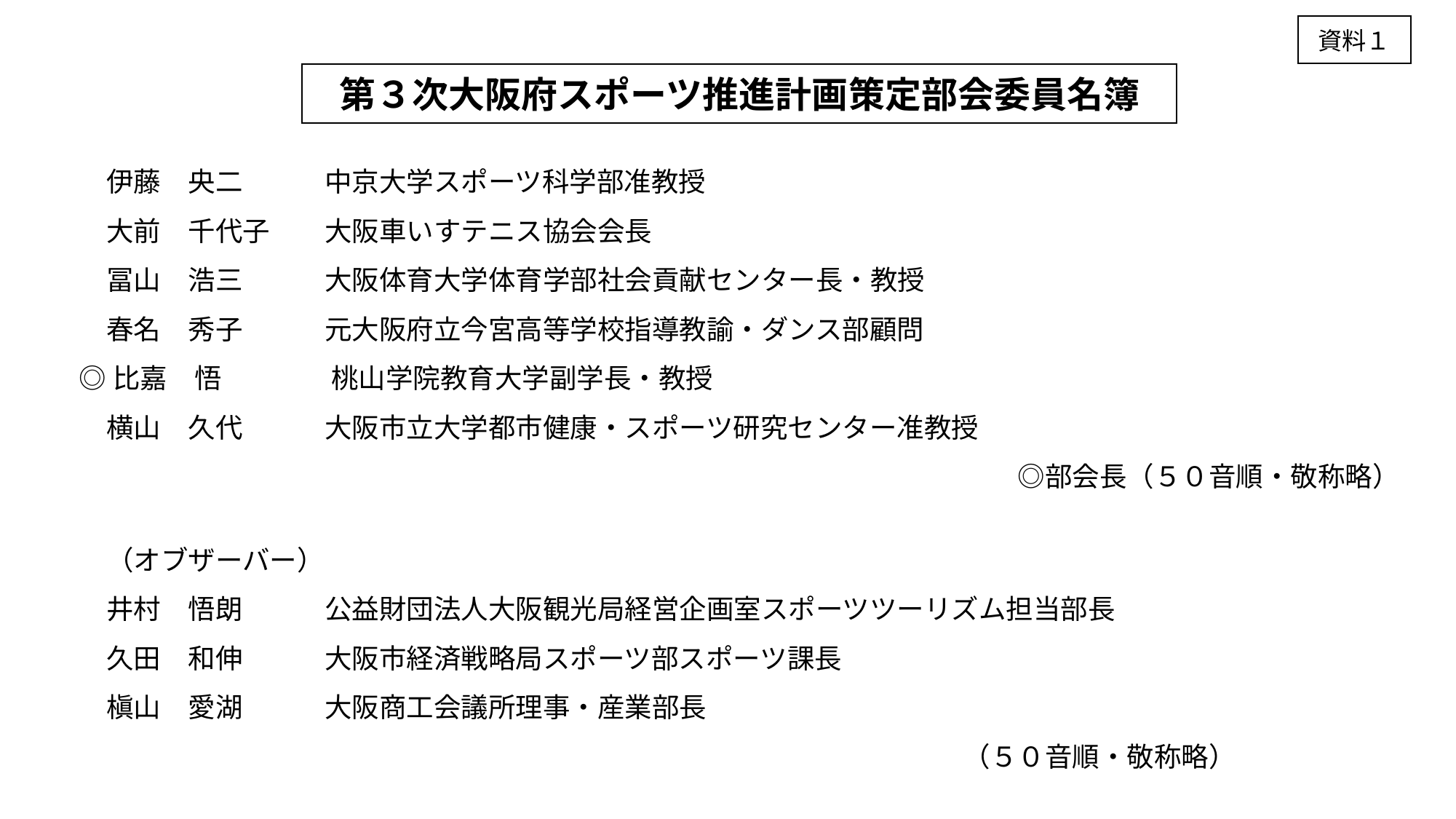

資料１
第３次大阪府スポーツ推進計画策定部会委員名簿
　伊藤　央二　　　中京大学スポーツ科学部准教授
　大前　千代子　　大阪車いすテニス協会会長
　冨山　浩三　　　大阪体育大学体育学部社会貢献センター長・教授
　春名　秀子　　　元大阪府立今宮高等学校指導教諭・ダンス部顧問
◎比嘉　悟　　　　桃山学院教育大学副学長・教授
　横山　久代　　　大阪市立大学都市健康・スポーツ研究センター准教授
　◎部会長（５０音順・敬称略）
　（オブザーバー）
　井村　悟朗　　　公益財団法人大阪観光局経営企画室スポーツツーリズム担当部長
　久田　和伸　　　大阪市経済戦略局スポーツ部スポーツ課長
　槇山　愛湖　　　大阪商工会議所理事・産業部長
（５０音順・敬称略）